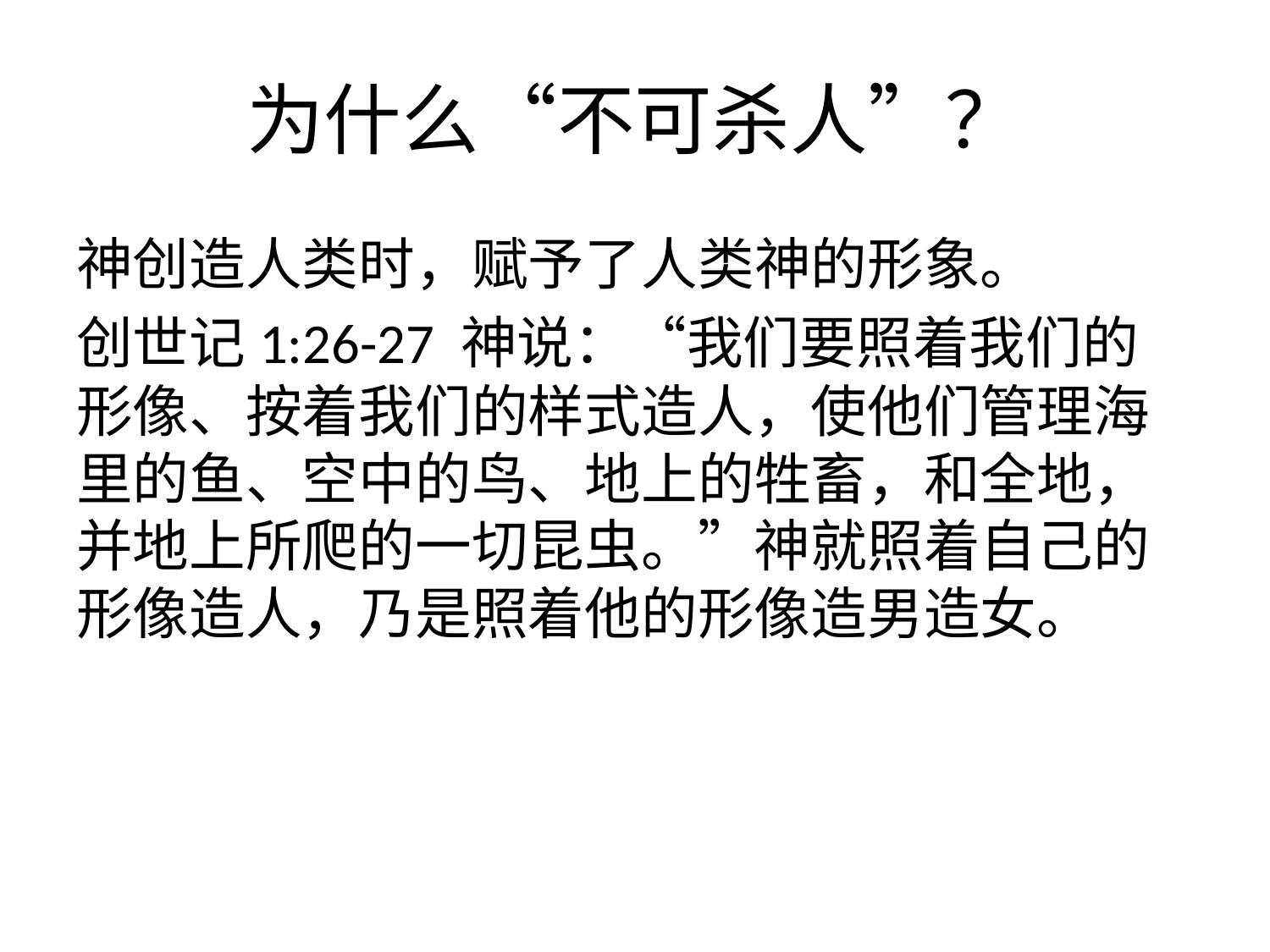

# 为什么“不可杀人”？
神创造人类时，赋予了人类神的形象。
创世记1:26-27 神说：“我们要照着我们的形像、按着我们的样式造人，使他们管理海里的鱼、空中的鸟、地上的牲畜，和全地，并地上所爬的一切昆虫。”神就照着自己的形像造人，乃是照着他的形像造男造女。